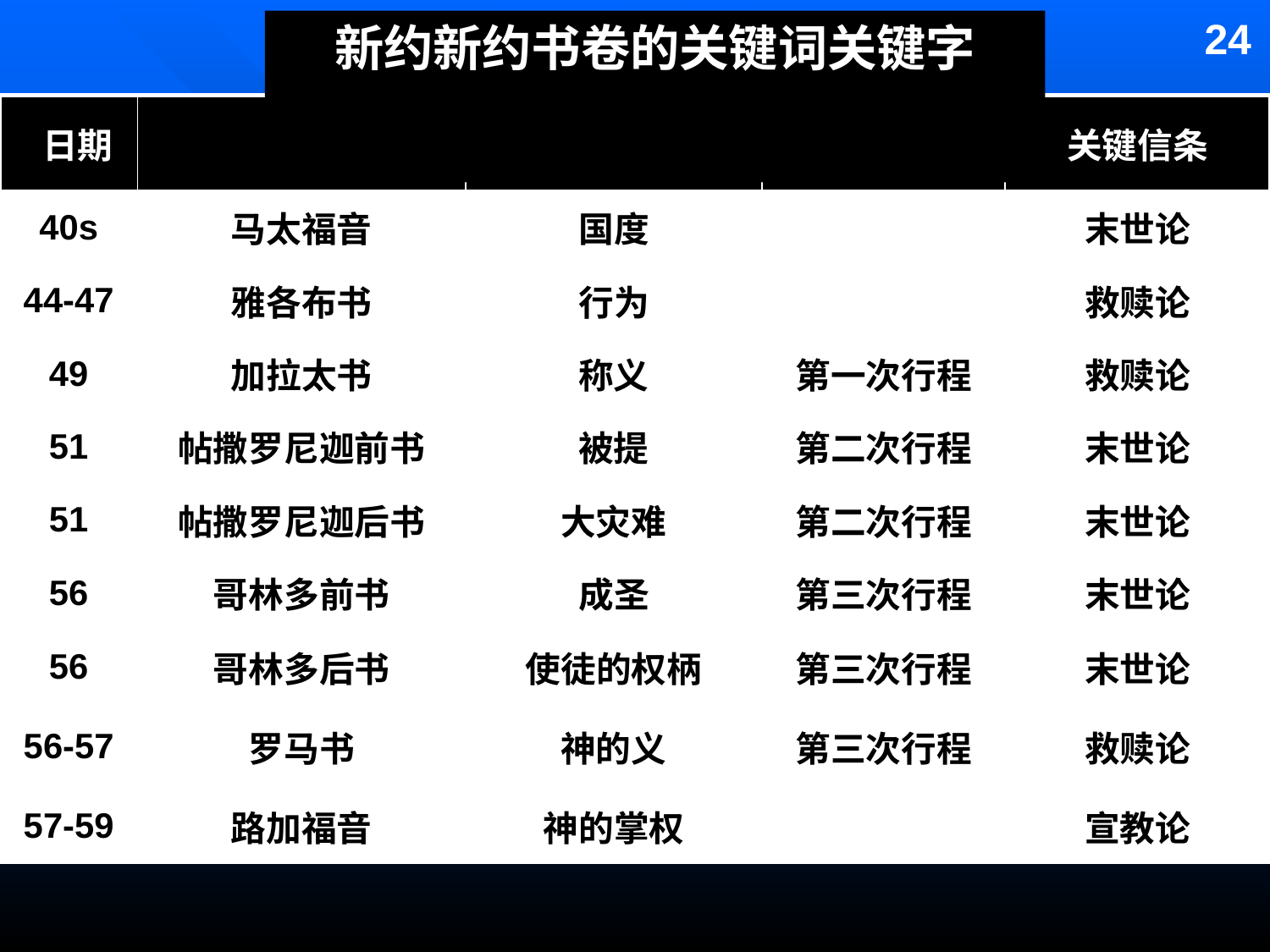

24
新约新约书卷的关键词关键字
| 日期 | 书卷 | 关键字 | 保罗的生平 | 关键信条 |
| --- | --- | --- | --- | --- |
| 40s | 马太福音 | 国度 |  | 末世论 |
| 44-47 | 雅各布书 | 行为 |  | 救赎论 |
| 49 | 加拉太书 | 称义 | 第一次行程 | 救赎论 |
| 51 | 帖撒罗尼迦前书 | 被提 | 第二次行程 | 末世论 |
| 51 | 帖撒罗尼迦后书 | 大灾难 | 第二次行程 | 末世论 |
| 56 | 哥林多前书 | 成圣 | 第三次行程 | 末世论 |
| 56 | 哥林多后书 | 使徒的权柄 | 第三次行程 | 末世论 |
| 56-57 | 罗马书 | 神的义 | 第三次行程 | 救赎论 |
| 57-59 | 路加福音 | 神的掌权 |  | 宣教论 |